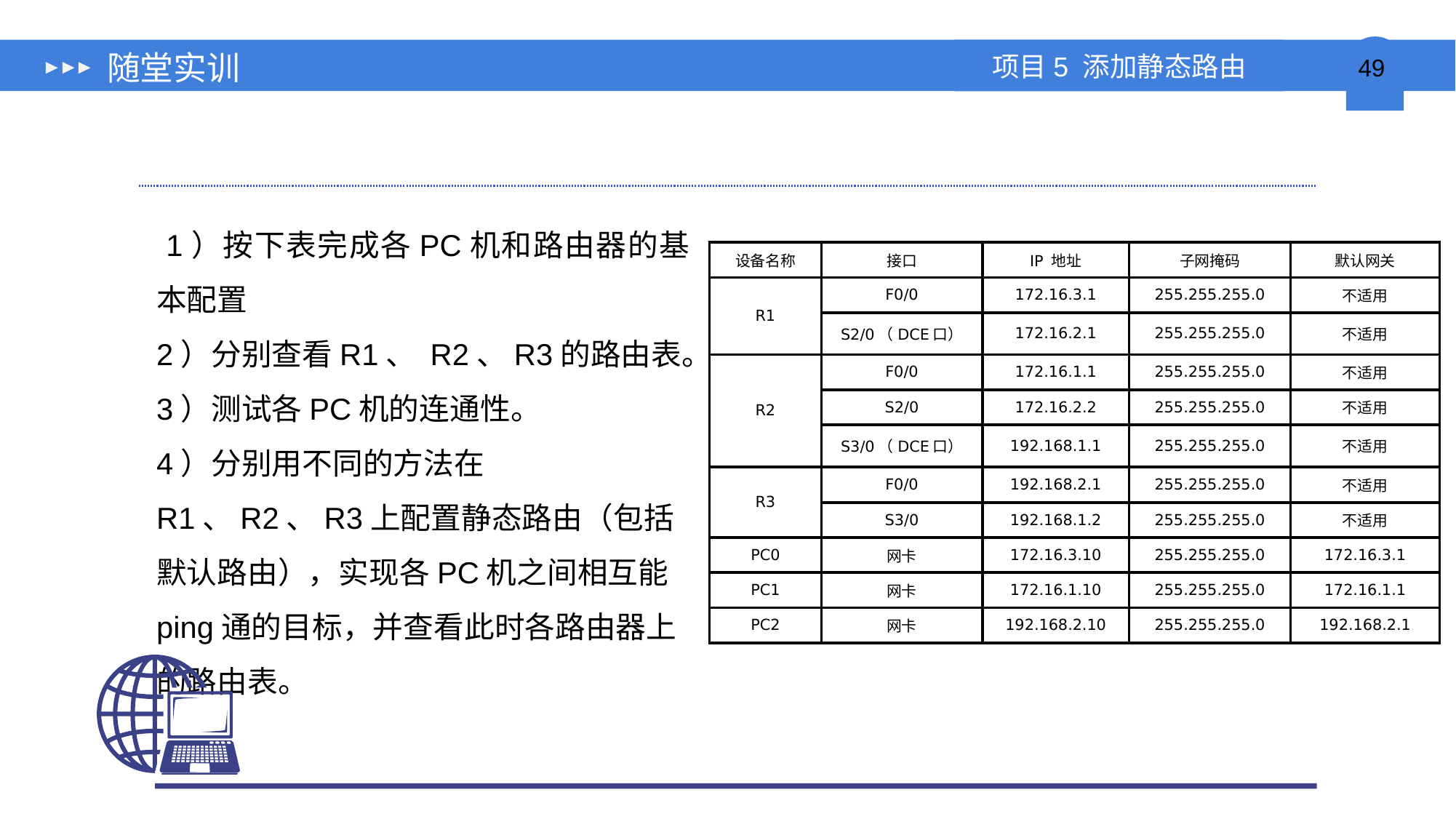

# 随堂实训

 1）按下表完成各PC机和路由器的基本配置
2）分别查看R1、 R2、R3的路由表。
3）测试各PC机的连通性。
4）分别用不同的方法在R1、R2、R3上配置静态路由（包括默认路由），实现各PC机之间相互能ping通的目标，并查看此时各路由器上的路由表。

| 设备名称 | 接口 | IP 地址 | 子网掩码 | 默认网关 |
| --- | --- | --- | --- | --- |
| R1 | F0/0 | 172.16.3.1 | 255.255.255.0 | 不适用 |
|  | S2/0（DCE口） | 172.16.2.1 | 255.255.255.0 | 不适用 |
| R2 | F0/0 | 172.16.1.1 | 255.255.255.0 | 不适用 |
|  | S2/0 | 172.16.2.2 | 255.255.255.0 | 不适用 |
|  | S3/0（DCE口） | 192.168.1.1 | 255.255.255.0 | 不适用 |
| R3 | F0/0 | 192.168.2.1 | 255.255.255.0 | 不适用 |
|  | S3/0 | 192.168.1.2 | 255.255.255.0 | 不适用 |
| PC0 | 网卡 | 172.16.3.10 | 255.255.255.0 | 172.16.3.1 |
| PC1 | 网卡 | 172.16.1.10 | 255.255.255.0 | 172.16.1.1 |
| PC2 | 网卡 | 192.168.2.10 | 255.255.255.0 | 192.168.2.1 |